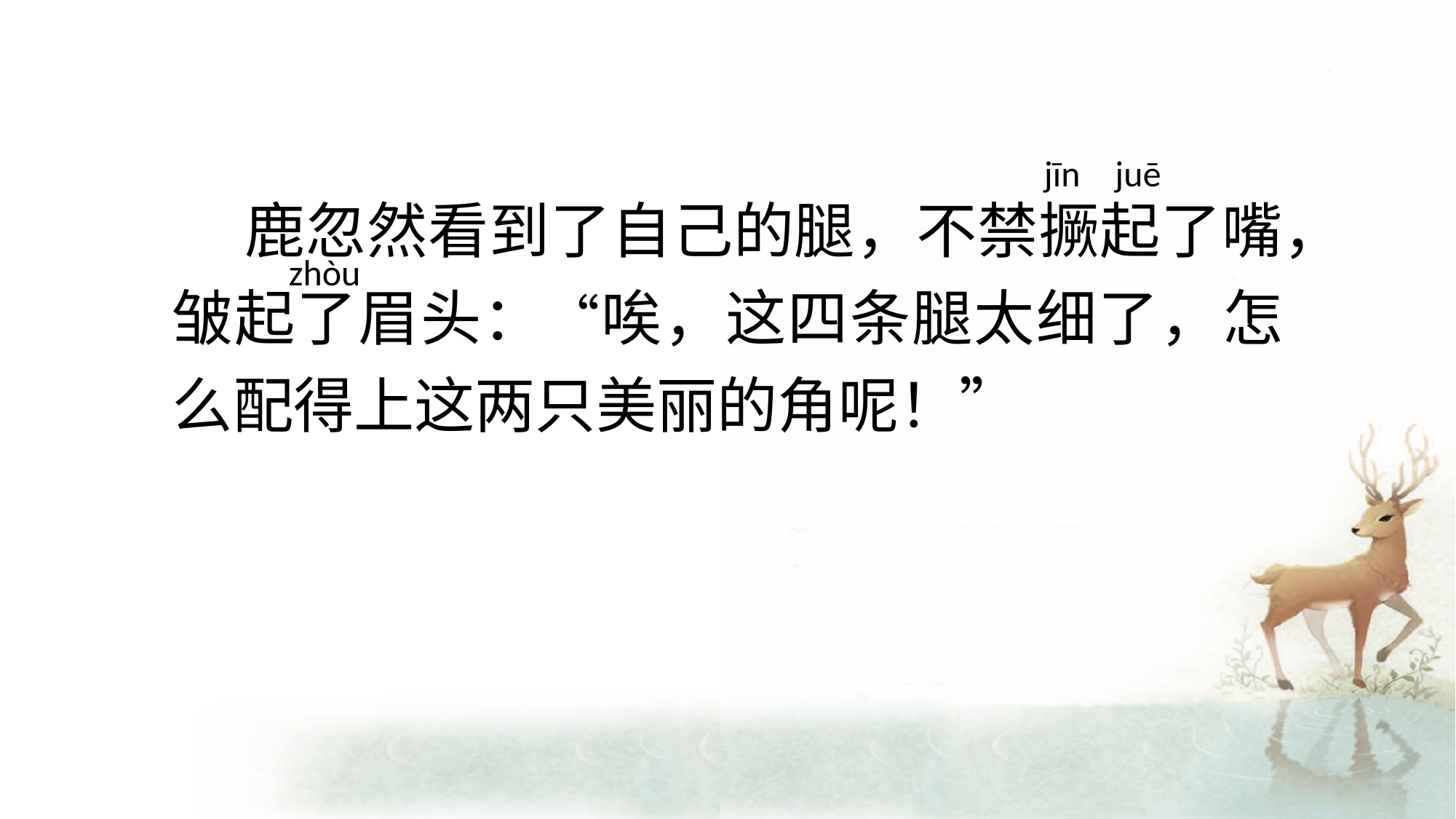

jīn
juē
    鹿忽然看到了自己的腿，不禁撅起了嘴，皱起了眉头：“唉，这四条腿太细了，怎么配得上这两只美丽的角呢！”
zhòu